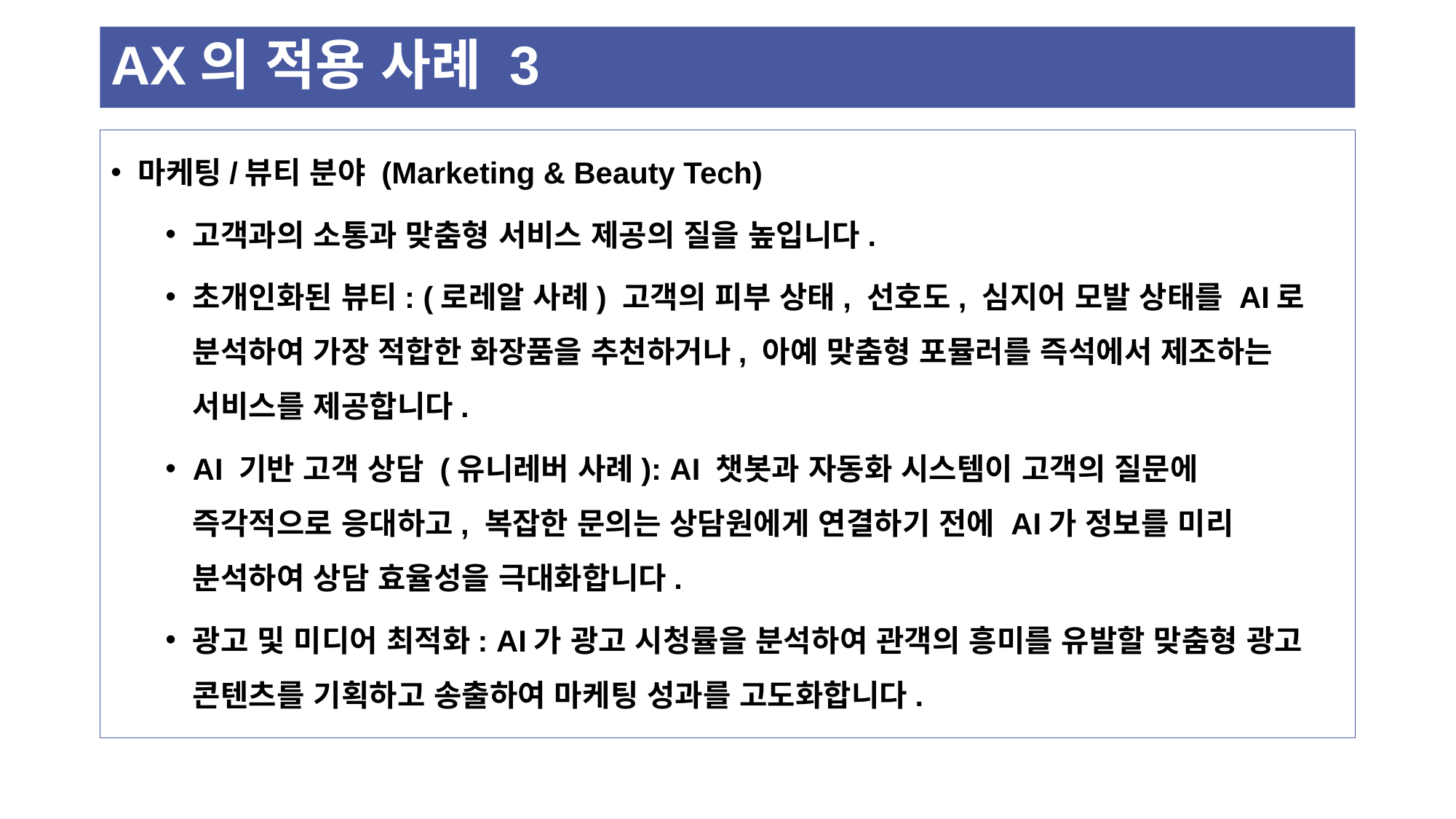

# AX의 적용 사례 3
마케팅/뷰티 분야 (Marketing & Beauty Tech)
고객과의 소통과 맞춤형 서비스 제공의 질을 높입니다.
초개인화된 뷰티: (로레알 사례) 고객의 피부 상태, 선호도, 심지어 모발 상태를 AI로 분석하여 가장 적합한 화장품을 추천하거나, 아예 맞춤형 포뮬러를 즉석에서 제조하는 서비스를 제공합니다.
AI 기반 고객 상담 (유니레버 사례): AI 챗봇과 자동화 시스템이 고객의 질문에 즉각적으로 응대하고, 복잡한 문의는 상담원에게 연결하기 전에 AI가 정보를 미리 분석하여 상담 효율성을 극대화합니다.
광고 및 미디어 최적화: AI가 광고 시청률을 분석하여 관객의 흥미를 유발할 맞춤형 광고 콘텐츠를 기획하고 송출하여 마케팅 성과를 고도화합니다.